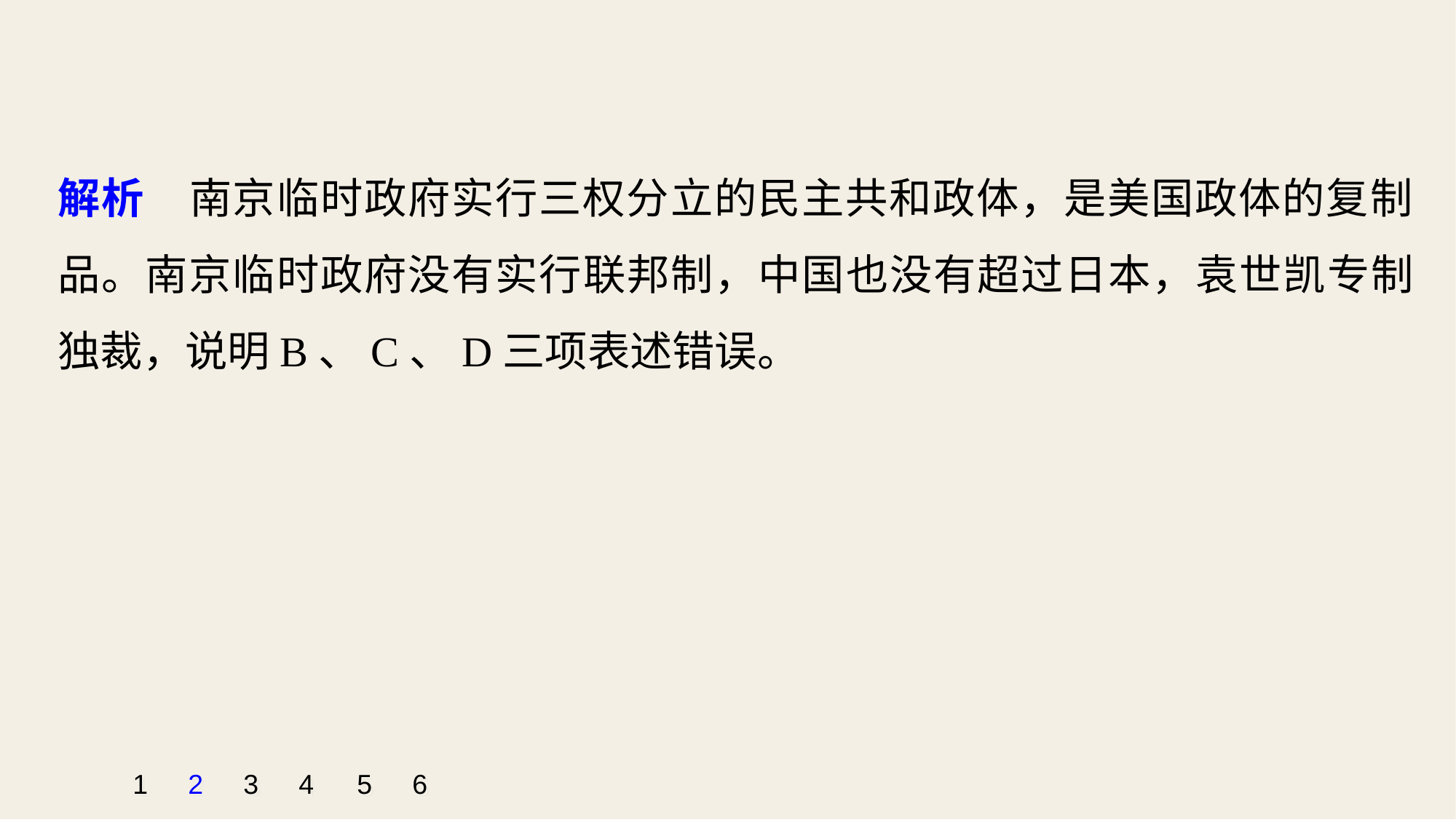

解析　南京临时政府实行三权分立的民主共和政体，是美国政体的复制品。南京临时政府没有实行联邦制，中国也没有超过日本，袁世凯专制独裁，说明B、C、D三项表述错误。
1
2
3
4
5
6